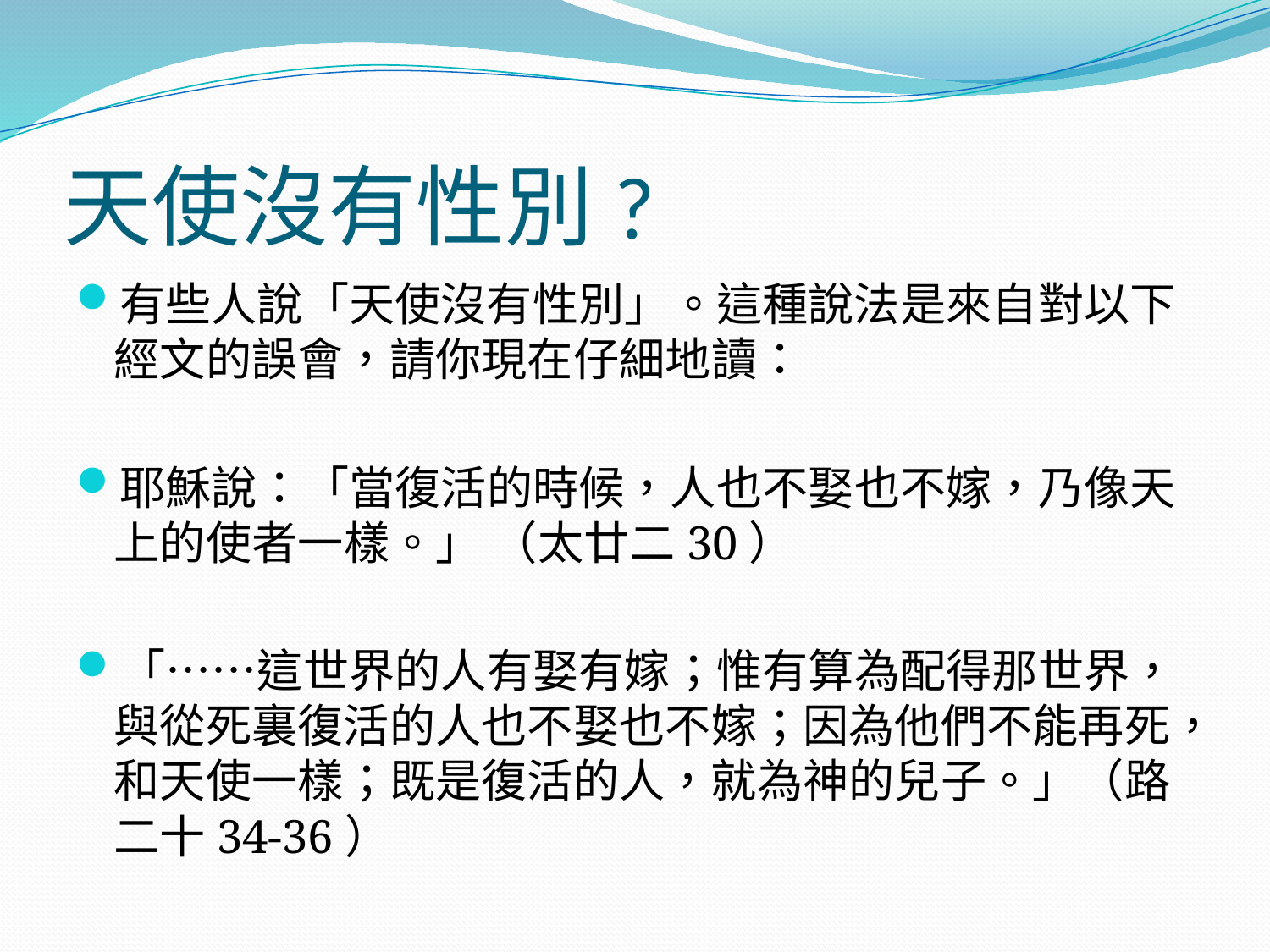

# 天使沒有性別?
有些人說「天使沒有性別」。這種說法是來自對以下經文的誤會，請你現在仔細地讀：

耶穌說：「當復活的時候，人也不娶也不嫁，乃像天上的使者一樣。」 （太廿二30）

「……這世界的人有娶有嫁；惟有算為配得那世界，與從死裏復活的人也不娶也不嫁；因為他們不能再死，和天使一樣；既是復活的人，就為神的兒子。」（路二十34-36）